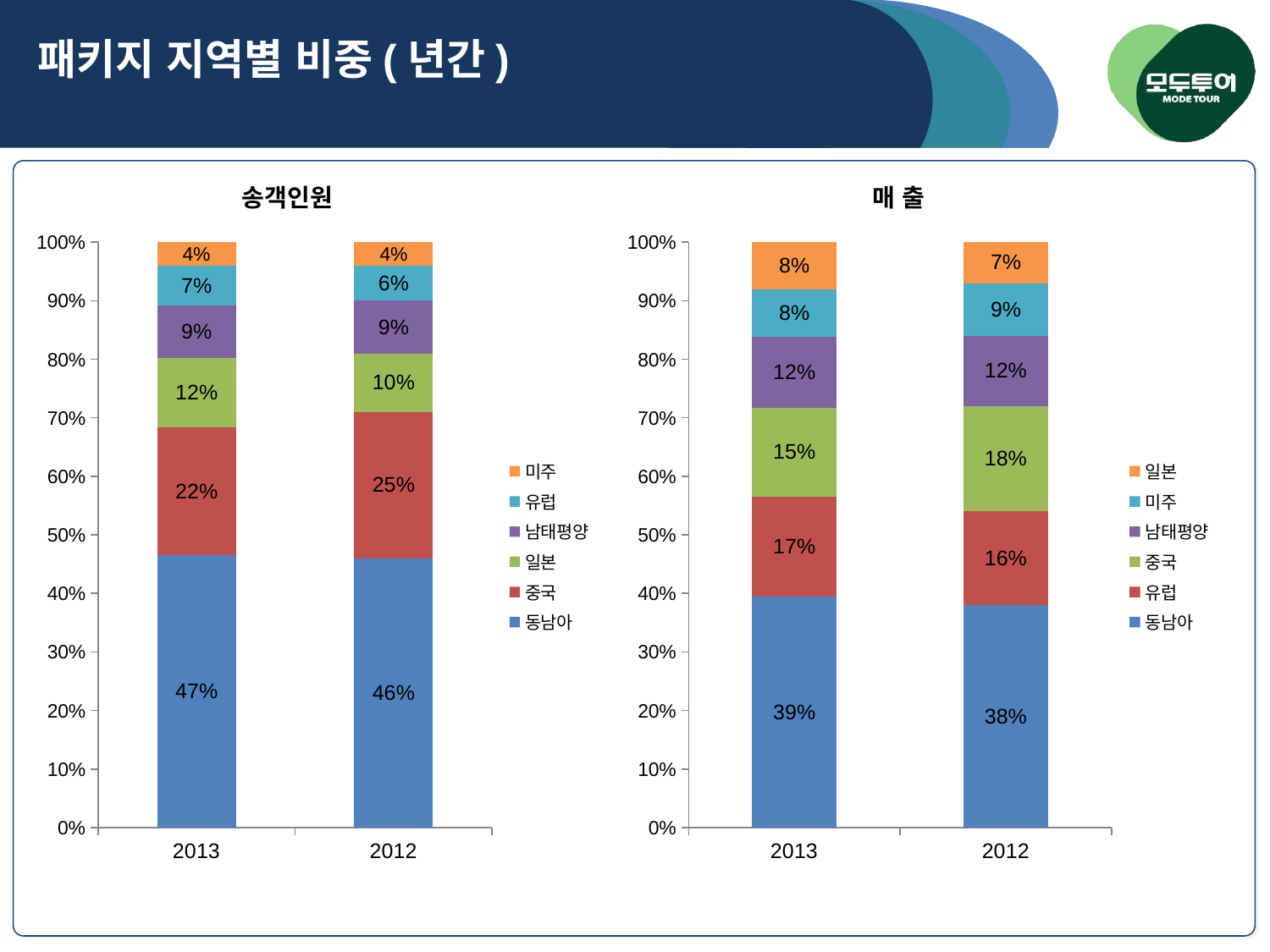

패키지 지역별 비중(년간)
송객인원
매 출

### Chart

| Category | 동남아 | 중국 | 일본 | 남태평양 | 유럽 | 미주 |
|---|---|---|---|---|---|---|
| 2013 | 0.47 | 0.22 | 0.12 | 0.09 | 0.07 | 0.04 |
| 2012 | 0.46 | 0.25 | 0.1 | 0.09 | 0.06 | 0.04 |

### Chart

| Category | 동남아 | 유럽 | 중국 | 남태평양 | 미주 | 일본 |
|---|---|---|---|---|---|---|
| 2013 | 0.39 | 0.17 | 0.15 | 0.12 | 0.08 | 0.08 |
| 2012 | 0.38 | 0.16 | 0.18 | 0.12 | 0.09 | 0.07 |